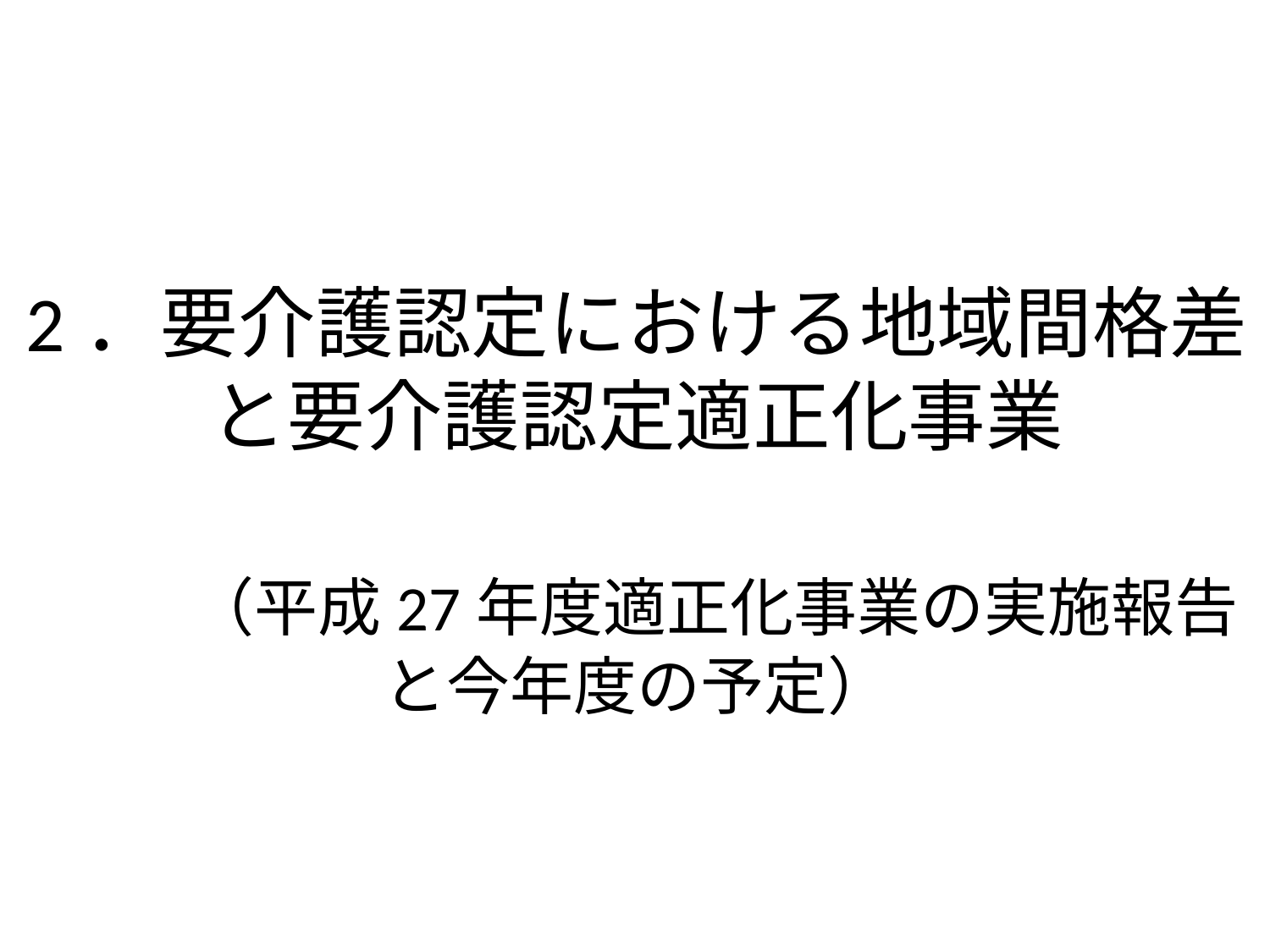

2．要介護認定における地域間格差と要介護認定適正化事業

　　（平成27年度適正化事業の実施報告
と今年度の予定）